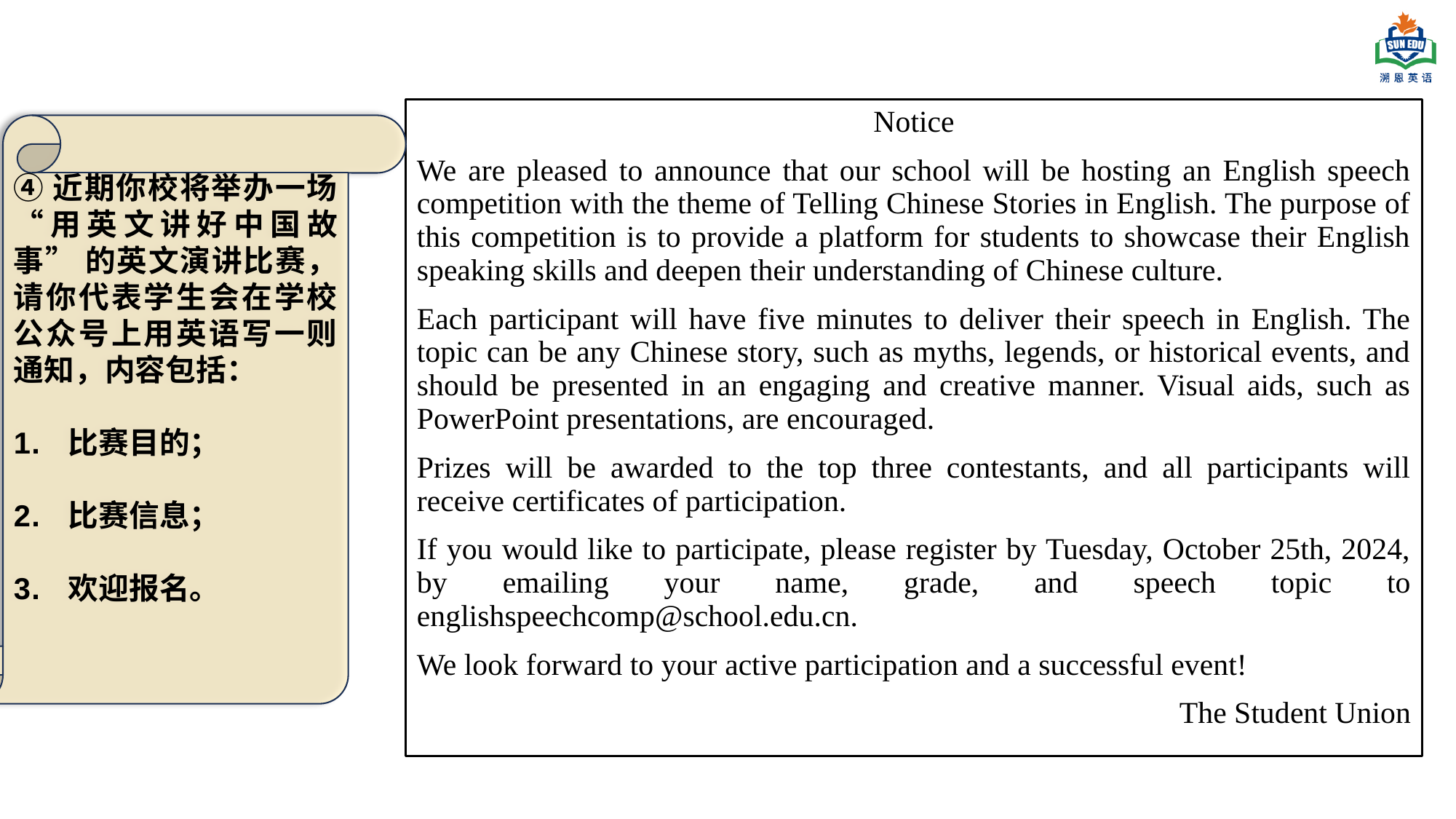

Notice
We are pleased to announce that our school will be hosting an English speech competition with the theme of Telling Chinese Stories in English. The purpose of this competition is to provide a platform for students to showcase their English speaking skills and deepen their understanding of Chinese culture.
Each participant will have five minutes to deliver their speech in English. The topic can be any Chinese story, such as myths, legends, or historical events, and should be presented in an engaging and creative manner. Visual aids, such as PowerPoint presentations, are encouraged.
Prizes will be awarded to the top three contestants, and all participants will receive certificates of participation.
If you would like to participate, please register by Tuesday, October 25th, 2024, by emailing your name, grade, and speech topic to englishspeechcomp@school.edu.cn.
We look forward to your active participation and a successful event!
The Student Union

④近期你校将举办一场 “用英文讲好中国故事” 的英文演讲比赛，请你代表学生会在学校公众号上用英语写一则通知，内容包括：

比赛目的；

比赛信息；

欢迎报名。